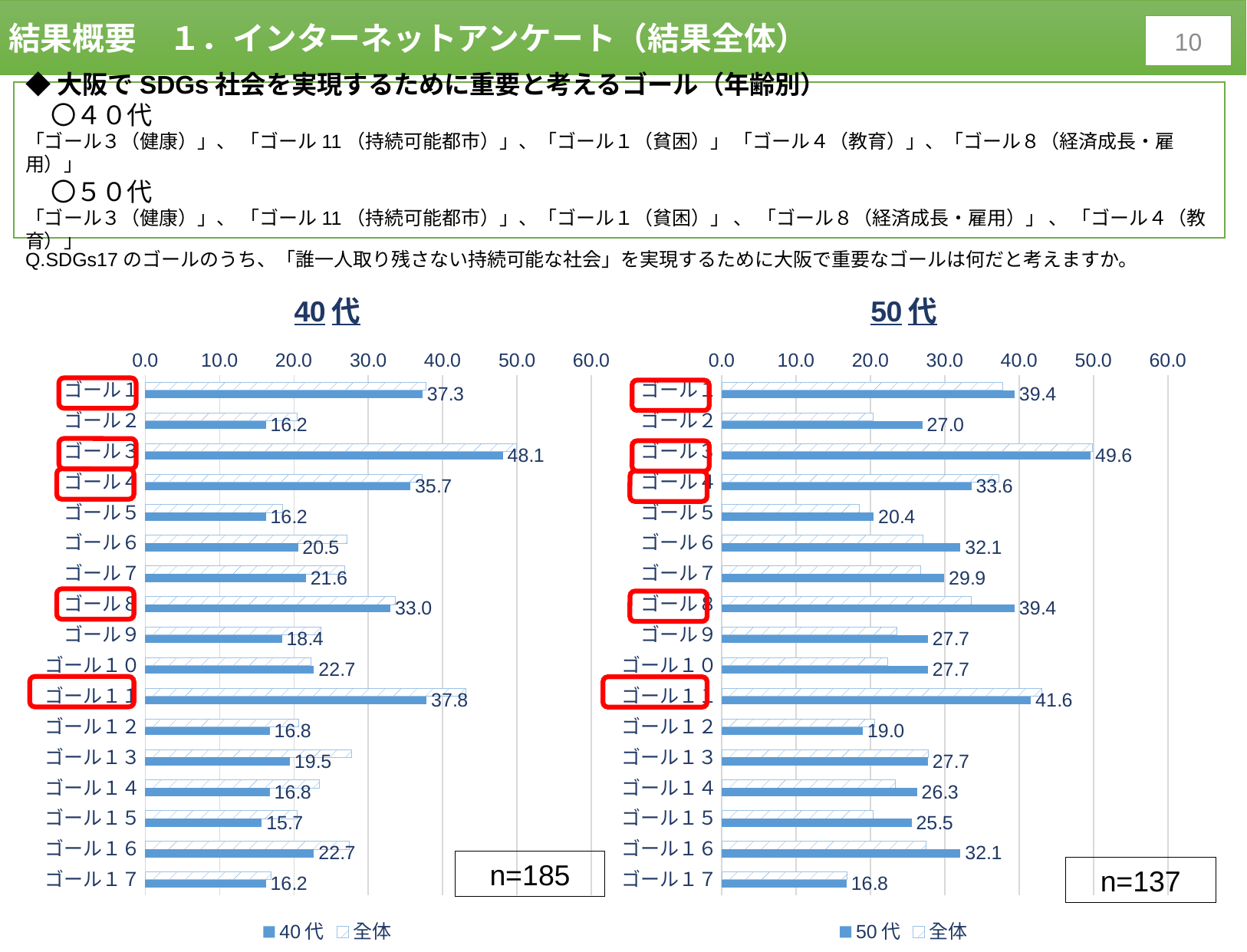

結果概要　１．インターネットアンケート（結果全体）
10
◆大阪でSDGs社会を実現するために重要と考えるゴール（年齢別）
　〇４０代
「ゴール３（健康）」、 「ゴール11（持続可能都市）」、「ゴール１（貧困）」 「ゴール４（教育）」、「ゴール８（経済成長・雇用）」
　〇５０代
「ゴール３（健康）」、 「ゴール11（持続可能都市）」、「ゴール１（貧困）」 、 「ゴール８（経済成長・雇用）」 、 「ゴール４（教育）」
Q.SDGs17のゴールのうち、「誰一人取り残さない持続可能な社会」を実現するために大阪で重要なゴールは何だと考えますか。

### Chart: 40代

| Category | 全体 | 40代 |
|---|---|---|
| ゴール１ | 37.8 | 37.297297297297 |
| ゴール２ | 20.4 | 16.216216216216 |
| ゴール３ | 49.9 | 48.108108108108 |
| ゴール４ | 37.3 | 35.675675675676 |
| ゴール５ | 18.5 | 16.216216216216 |
| ゴール６ | 27.1 | 20.540540540541 |
| ゴール７ | 26.8 | 21.621621621622 |
| ゴール８ | 33.6 | 32.972972972973 |
| ゴール９ | 23.6 | 18.378378378378 |
| ゴール１０ | 22.3 | 22.702702702703 |
| ゴール１１ | 43.1 | 37.837837837838 |
| ゴール１２ | 20.6 | 16.756756756757 |
| ゴール１３ | 27.8 | 19.459459459459 |
| ゴール１４ | 23.4 | 16.756756756757 |
| ゴール１５ | 20.4 | 15.675675675676 |
| ゴール１６ | 27.5 | 22.702702702703 |
| ゴール１７ | 16.9 | 16.216216216216 |

### Chart: 50代

| Category | 全体 | 50代 |
|---|---|---|
| ゴール１ | 37.8 | 39.416058394161 |
| ゴール２ | 20.4 | 27.007299270073 |
| ゴール３ | 49.9 | 49.63503649635 |
| ゴール４ | 37.3 | 33.576642335766 |
| ゴール５ | 18.5 | 20.43795620438 |
| ゴール６ | 27.1 | 32.116788321168 |
| ゴール７ | 26.8 | 29.92700729927 |
| ゴール８ | 33.6 | 39.416058394161 |
| ゴール９ | 23.6 | 27.737226277372 |
| ゴール１０ | 22.3 | 27.737226277372 |
| ゴール１１ | 43.1 | 41.605839416058 |
| ゴール１２ | 20.6 | 18.978102189781 |
| ゴール１３ | 27.8 | 27.737226277372 |
| ゴール１４ | 23.4 | 26.277372262774 |
| ゴール１５ | 20.4 | 25.547445255474 |
| ゴール１６ | 27.5 | 32.116788321168 |
| ゴール１７ | 16.9 | 16.788321167883 |

n=185
n=137